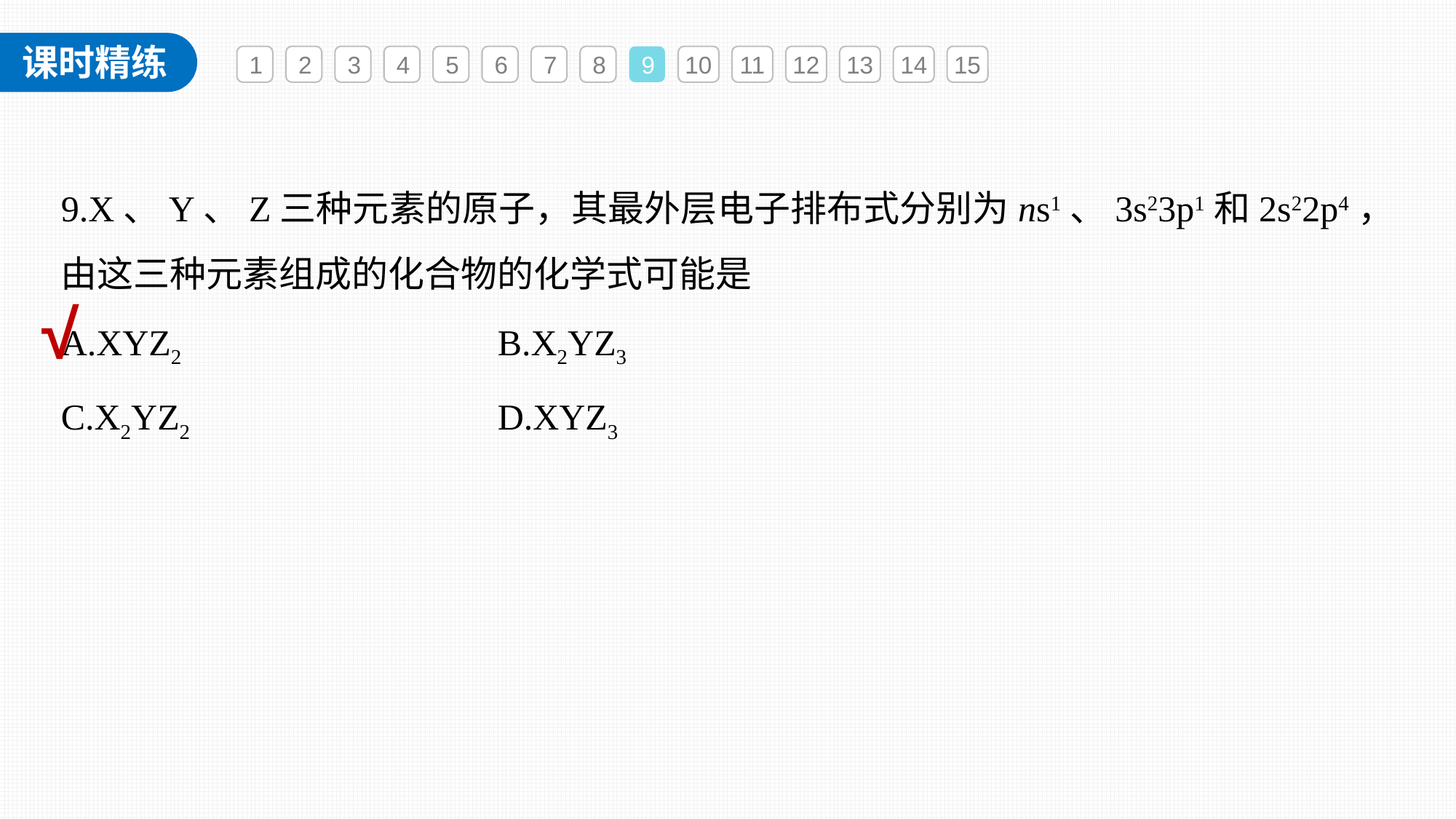

1
2
3
4
5
6
7
8
9
10
11
12
13
14
15
9.X、Y、Z三种元素的原子，其最外层电子排布式分别为ns1、3s23p1和2s22p4，由这三种元素组成的化合物的化学式可能是
A.XYZ2  			B.X2YZ3
C.X2YZ2  			D.XYZ3
√